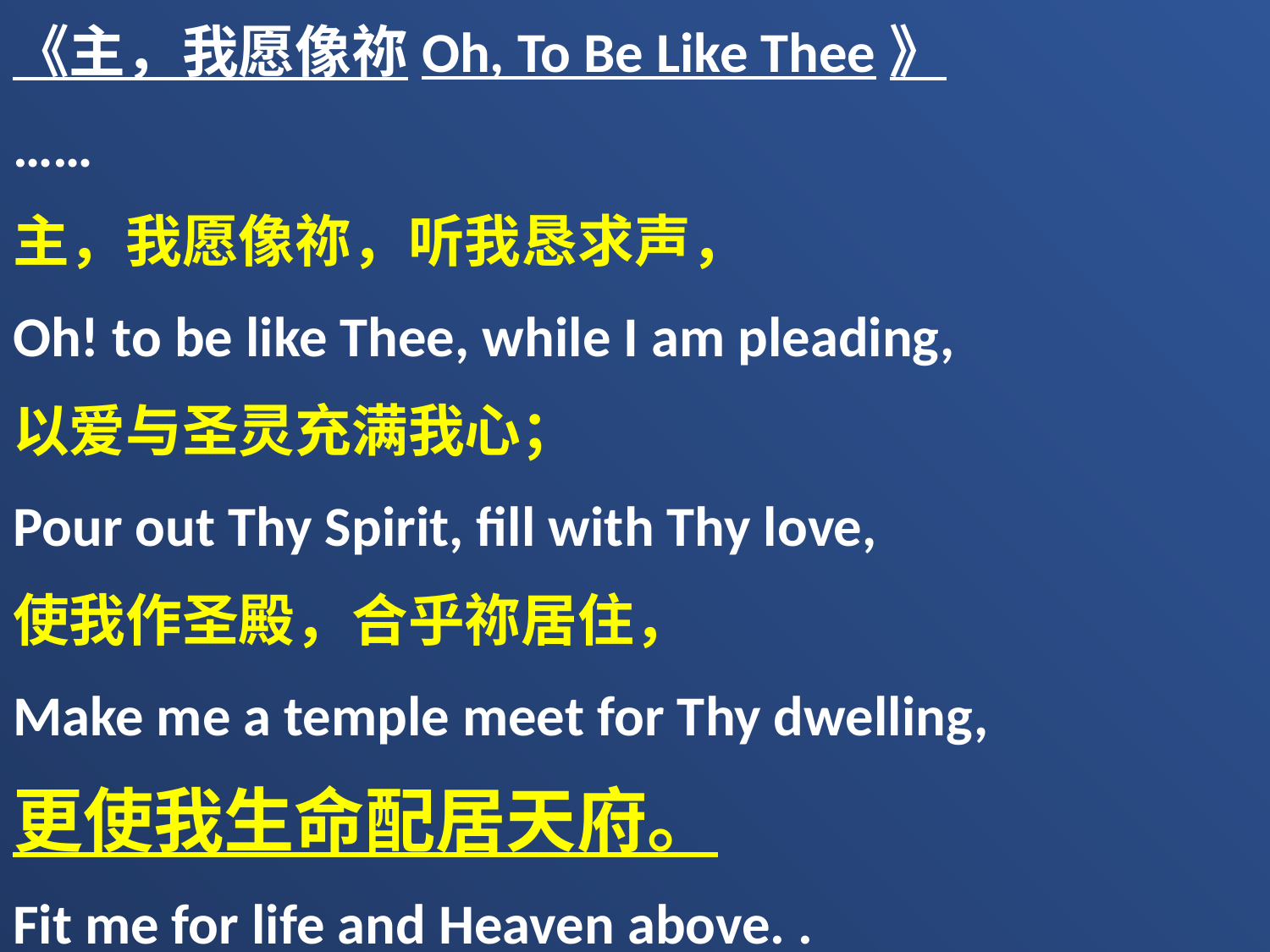

《主，我愿像祢Oh, To Be Like Thee》
……
主，我愿像祢，听我恳求声，
Oh! to be like Thee, while I am pleading,
以爱与圣灵充满我心；
Pour out Thy Spirit, fill with Thy love,
使我作圣殿，合乎祢居住，
Make me a temple meet for Thy dwelling,
更使我生命配居天府。
Fit me for life and Heaven above. .